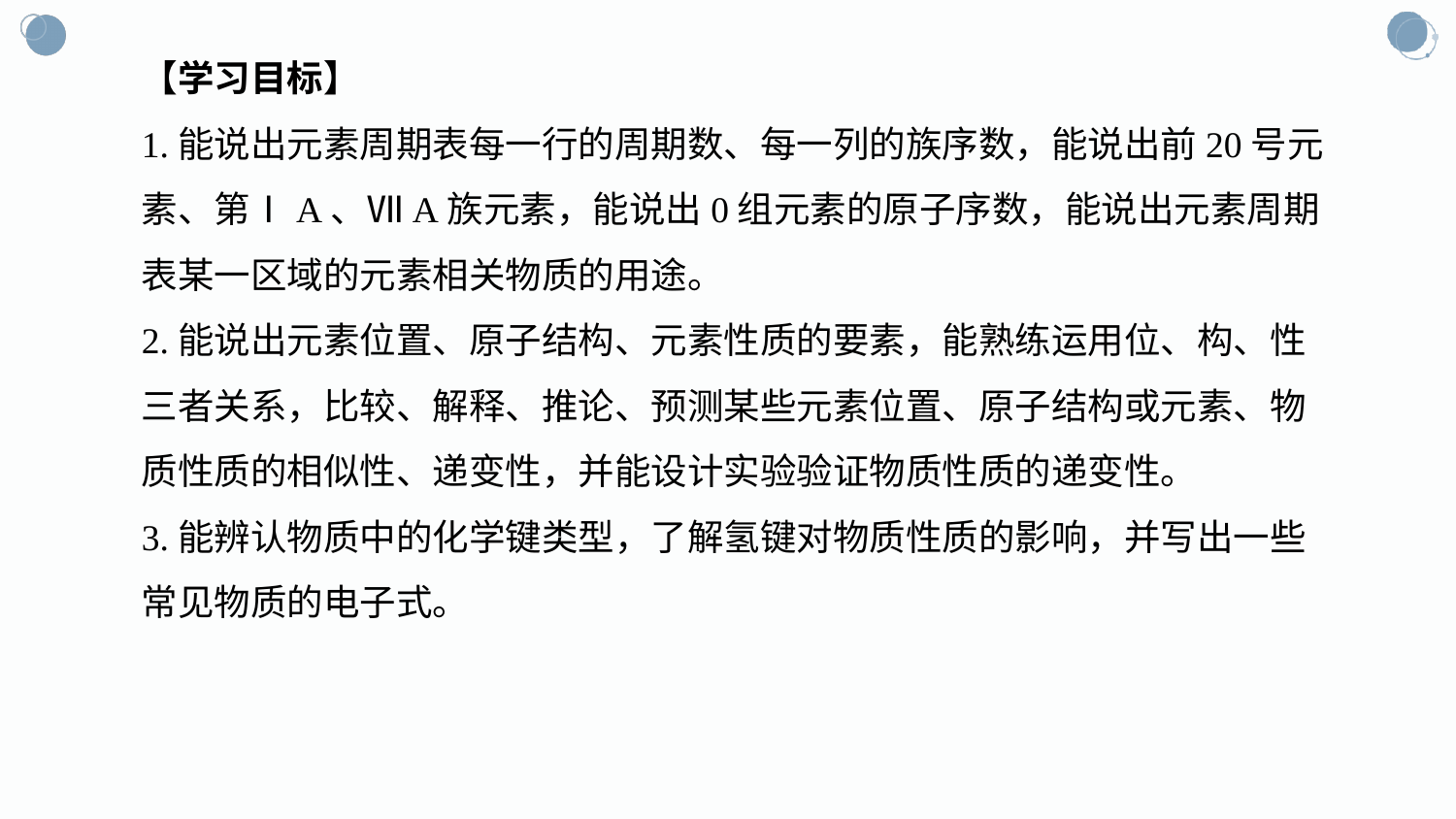

【学习目标】
1.能说出元素周期表每一行的周期数、每一列的族序数，能说出前20号元素、第ⅠA、ⅦA族元素，能说出0组元素的原子序数，能说出元素周期表某一区域的元素相关物质的用途。
2.能说出元素位置、原子结构、元素性质的要素，能熟练运用位、构、性三者关系，比较、解释、推论、预测某些元素位置、原子结构或元素、物质性质的相似性、递变性，并能设计实验验证物质性质的递变性。
3.能辨认物质中的化学键类型，了解氢键对物质性质的影响，并写出一些常见物质的电子式。